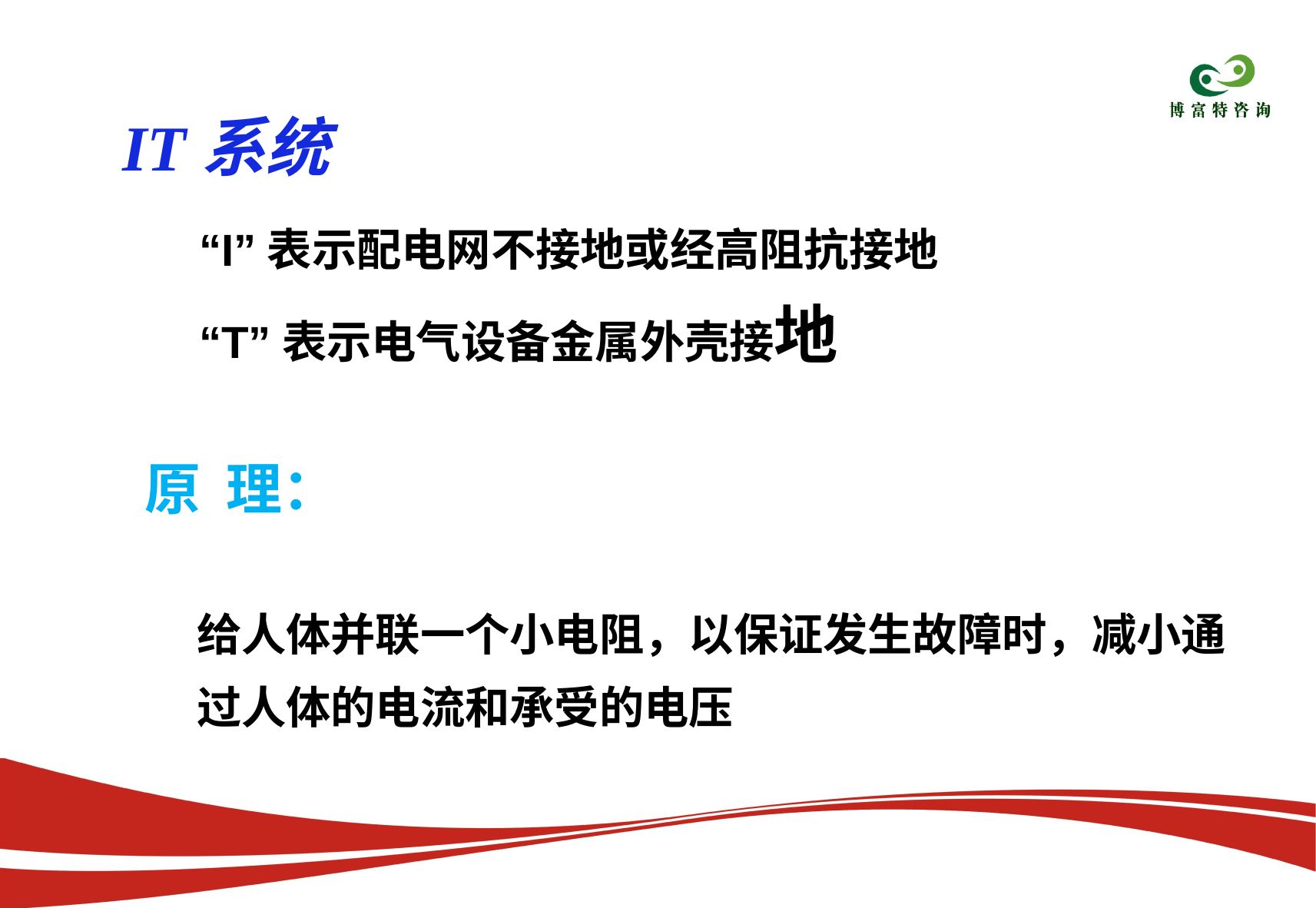

29
IT系统
“I”表示配电网不接地或经高阻抗接地
“T”表示电气设备金属外壳接地
原  理：
给人体并联一个小电阻，以保证发生故障时，减小通过人体的电流和承受的电压